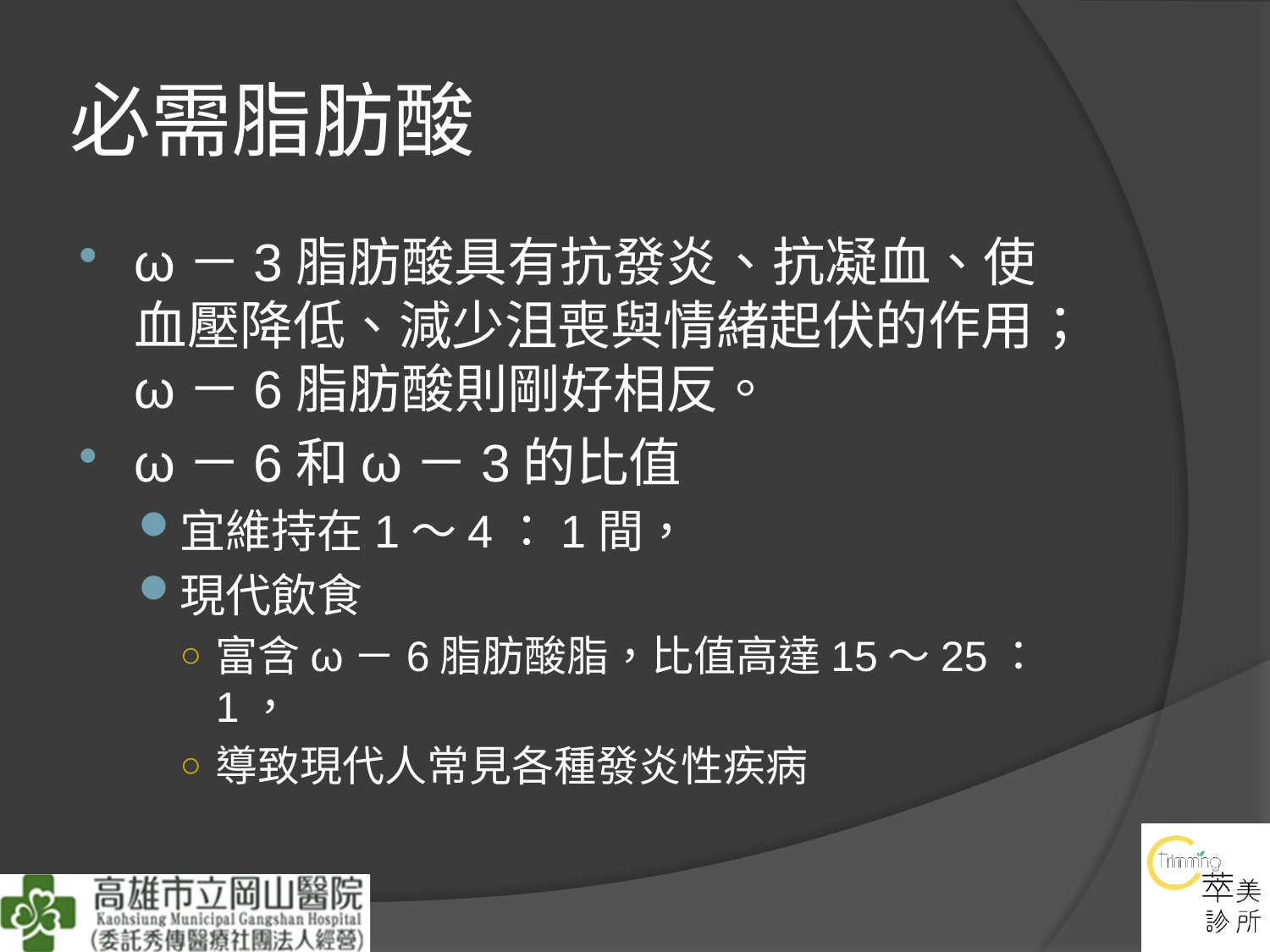

# 必需脂肪酸
ω－3脂肪酸具有抗發炎、抗凝血、使血壓降低、減少沮喪與情緒起伏的作用；
ω－6脂肪酸則剛好相反。
ω－6和ω－3的比值
宜維持在1～4：1間，
現代飲食
富含ω－6脂肪酸脂，比值高達15～25：1，
導致現代人常見各種發炎性疾病